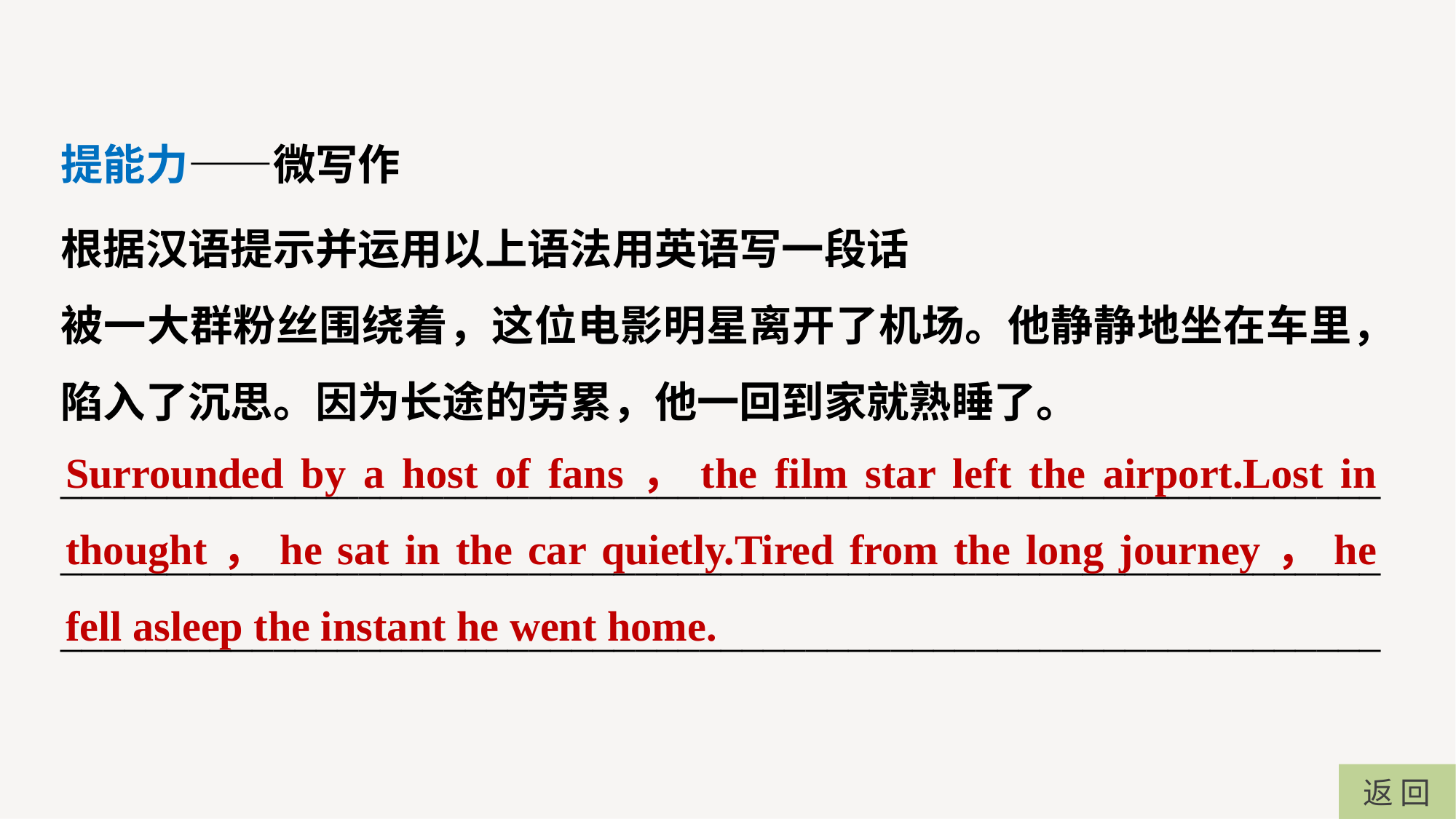

提能力——微写作
根据汉语提示并运用以上语法用英语写一段话
被一大群粉丝围绕着，这位电影明星离开了机场。他静静地坐在车里，陷入了沉思。因为长途的劳累，他一回到家就熟睡了。
__________________________________________________________________________________________________________________________________________________________________________________________
Surrounded by a host of fans，the film star left the airport.Lost in thought，he sat in the car quietly.Tired from the long journey，he fell asleep the instant he went home.
返 回